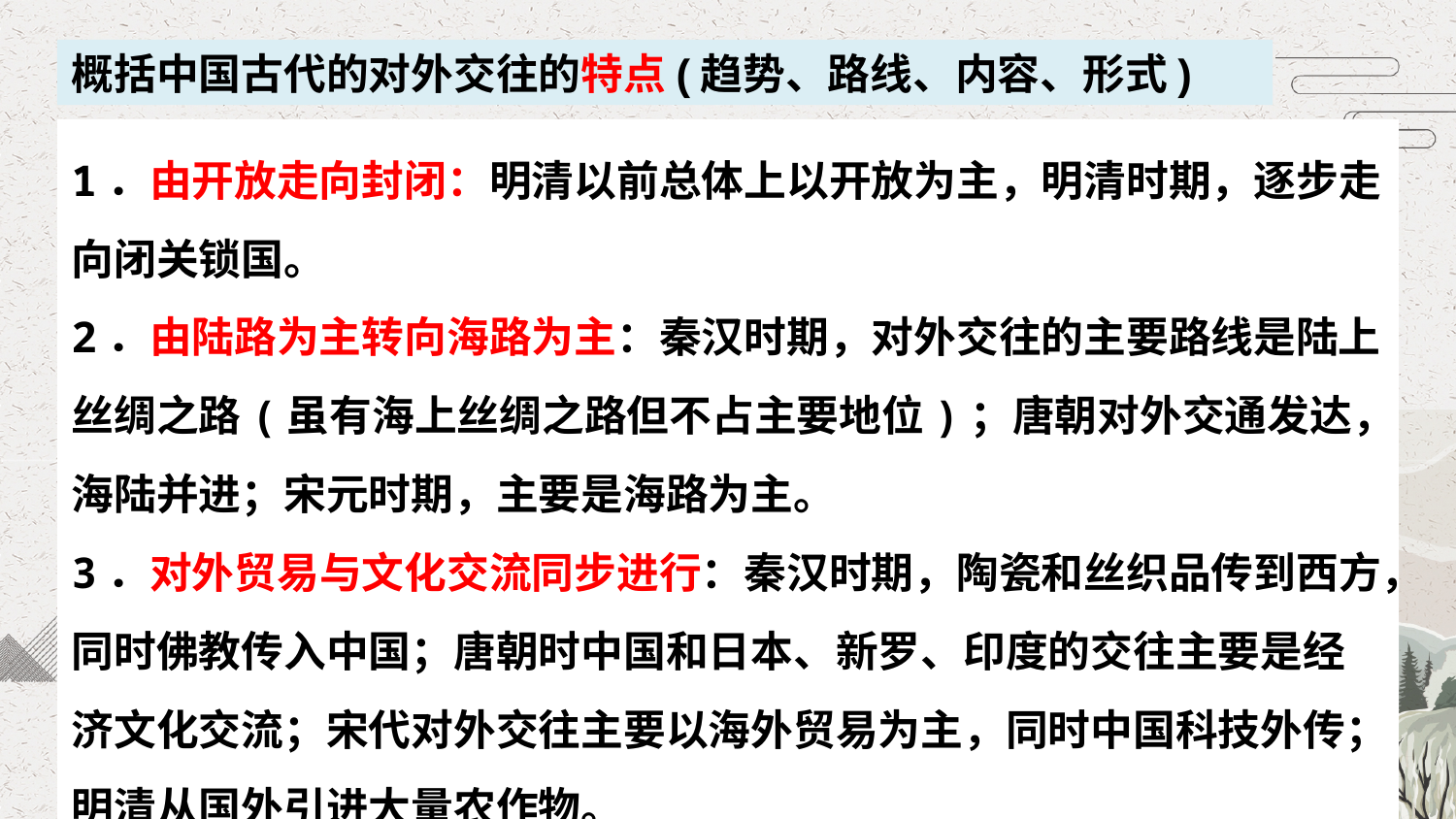

概括中国古代的对外交往的特点(趋势、路线、内容、形式)
1．由开放走向封闭：明清以前总体上以开放为主，明清时期，逐步走向闭关锁国。
2．由陆路为主转向海路为主：秦汉时期，对外交往的主要路线是陆上丝绸之路(虽有海上丝绸之路但不占主要地位)；唐朝对外交通发达，海陆并进；宋元时期，主要是海路为主。
3．对外贸易与文化交流同步进行：秦汉时期，陶瓷和丝织品传到西方，同时佛教传入中国；唐朝时中国和日本、新罗、印度的交往主要是经济文化交流；宋代对外交往主要以海外贸易为主，同时中国科技外传；明清从国外引进大量农作物。
4．交往形式以和平为主：汉朝丝绸之路，进行经济文化交流；唐朝以经济文化交流为主；宋代海外贸易。